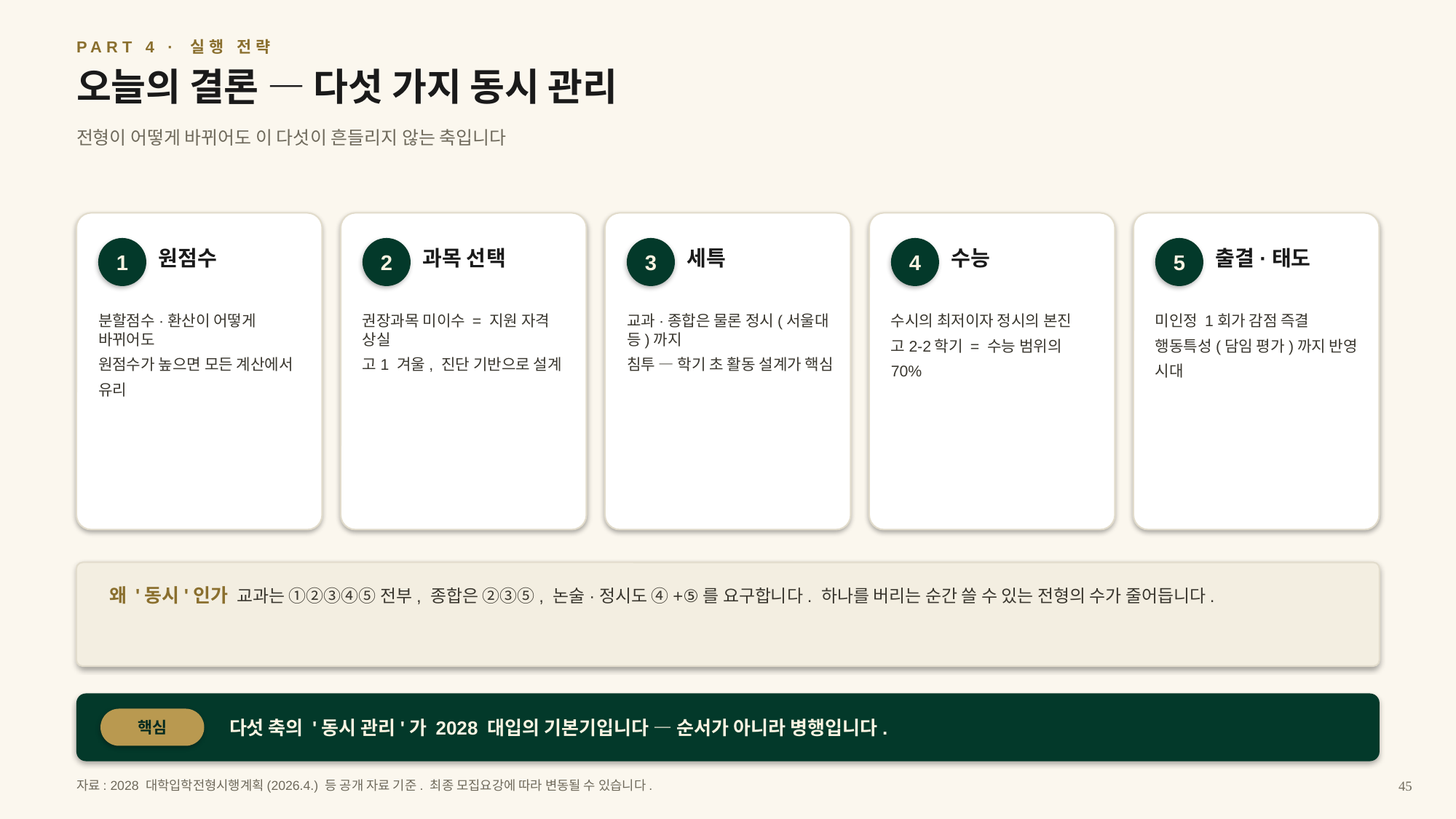

PART 4 · 실행 전략
오늘의 결론 — 다섯 가지 동시 관리
전형이 어떻게 바뀌어도 이 다섯이 흔들리지 않는 축입니다

1
2
3
4
5
원점수
과목 선택
세특
수능
출결·태도
분할점수·환산이 어떻게 바뀌어도
원점수가 높으면 모든 계산에서 유리
권장과목 미이수 = 지원 자격 상실
고1 겨울, 진단 기반으로 설계
교과·종합은 물론 정시(서울대 등)까지
침투 — 학기 초 활동 설계가 핵심
수시의 최저이자 정시의 본진
고2-2학기 = 수능 범위의 70%
미인정 1회가 감점 즉결
행동특성(담임 평가)까지 반영 시대

왜 '동시'인가  교과는 ①②③④⑤ 전부, 종합은 ②③⑤, 논술·정시도 ④+⑤를 요구합니다. 하나를 버리는 순간 쓸 수 있는 전형의 수가 줄어듭니다.

다섯 축의 '동시 관리'가 2028 대입의 기본기입니다 — 순서가 아니라 병행입니다.
핵심
자료: 2028 대학입학전형시행계획(2026.4.) 등 공개 자료 기준. 최종 모집요강에 따라 변동될 수 있습니다.
45